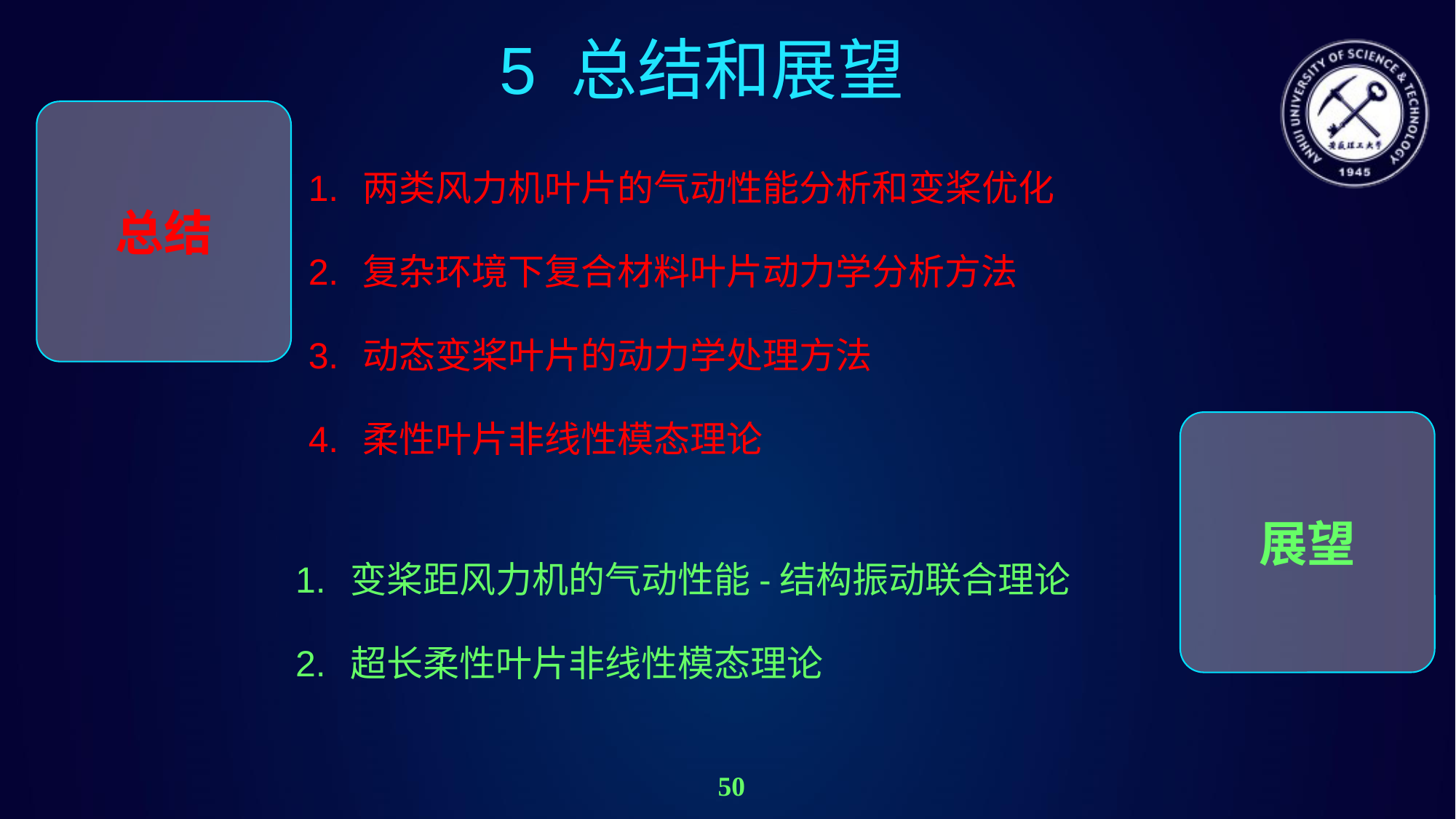

5 总结和展望

总结
两类风力机叶片的气动性能分析和变桨优化
复杂环境下复合材料叶片动力学分析方法
动态变桨叶片的动力学处理方法
柔性叶片非线性模态理论
展望
变桨距风力机的气动性能-结构振动联合理论
超长柔性叶片非线性模态理论

50